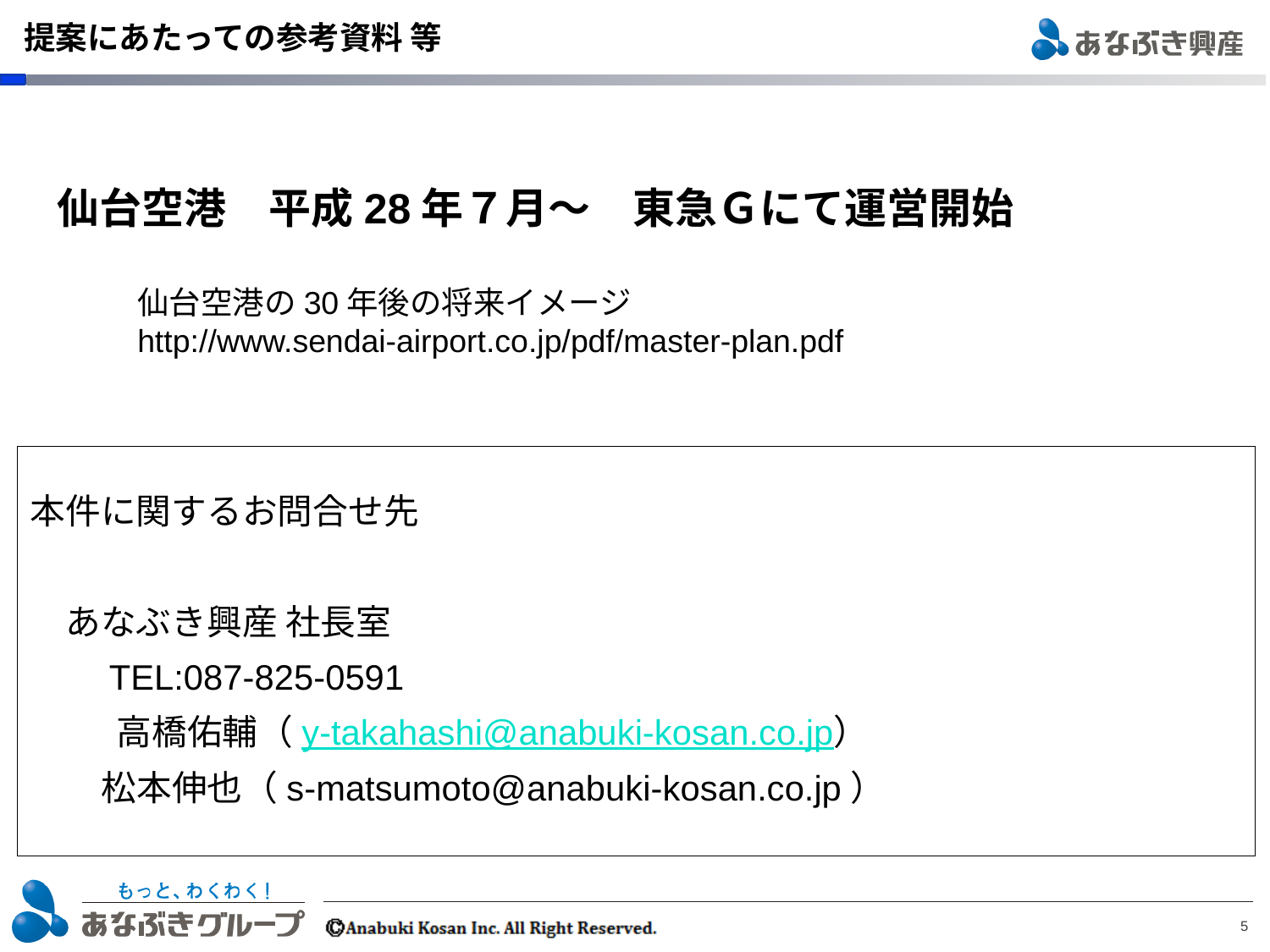

# 提案にあたっての参考資料 等
仙台空港　平成28年７月～　東急Ｇにて運営開始
仙台空港の30年後の将来イメージ
http://www.sendai-airport.co.jp/pdf/master-plan.pdf
本件に関するお問合せ先

　あなぶき興産 社長室
　　TEL:087-825-0591
　  　高橋佑輔（y-takahashi@anabuki-kosan.co.jp）
        松本伸也（s-matsumoto@anabuki-kosan.co.jp）